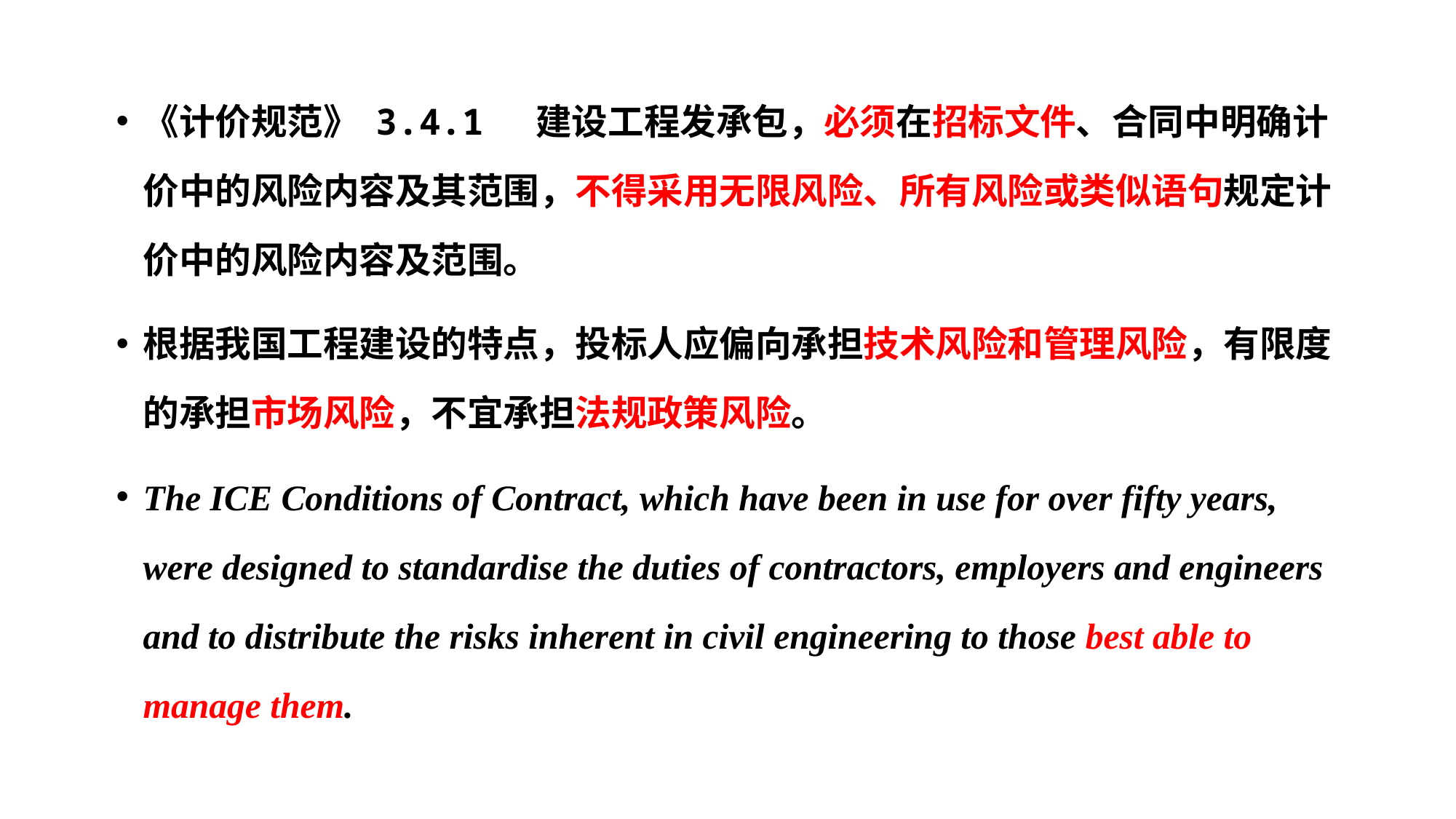

《计价规范》 3.4.1  建设工程发承包，必须在招标文件、合同中明确计价中的风险内容及其范围，不得采用无限风险、所有风险或类似语句规定计价中的风险内容及范围。
根据我国工程建设的特点，投标人应偏向承担技术风险和管理风险，有限度的承担市场风险，不宜承担法规政策风险。
The ICE Conditions of Contract, which have been in use for over fifty years, were designed to standardise the duties of contractors, employers and engineers and to distribute the risks inherent in civil engineering to those best able to manage them.